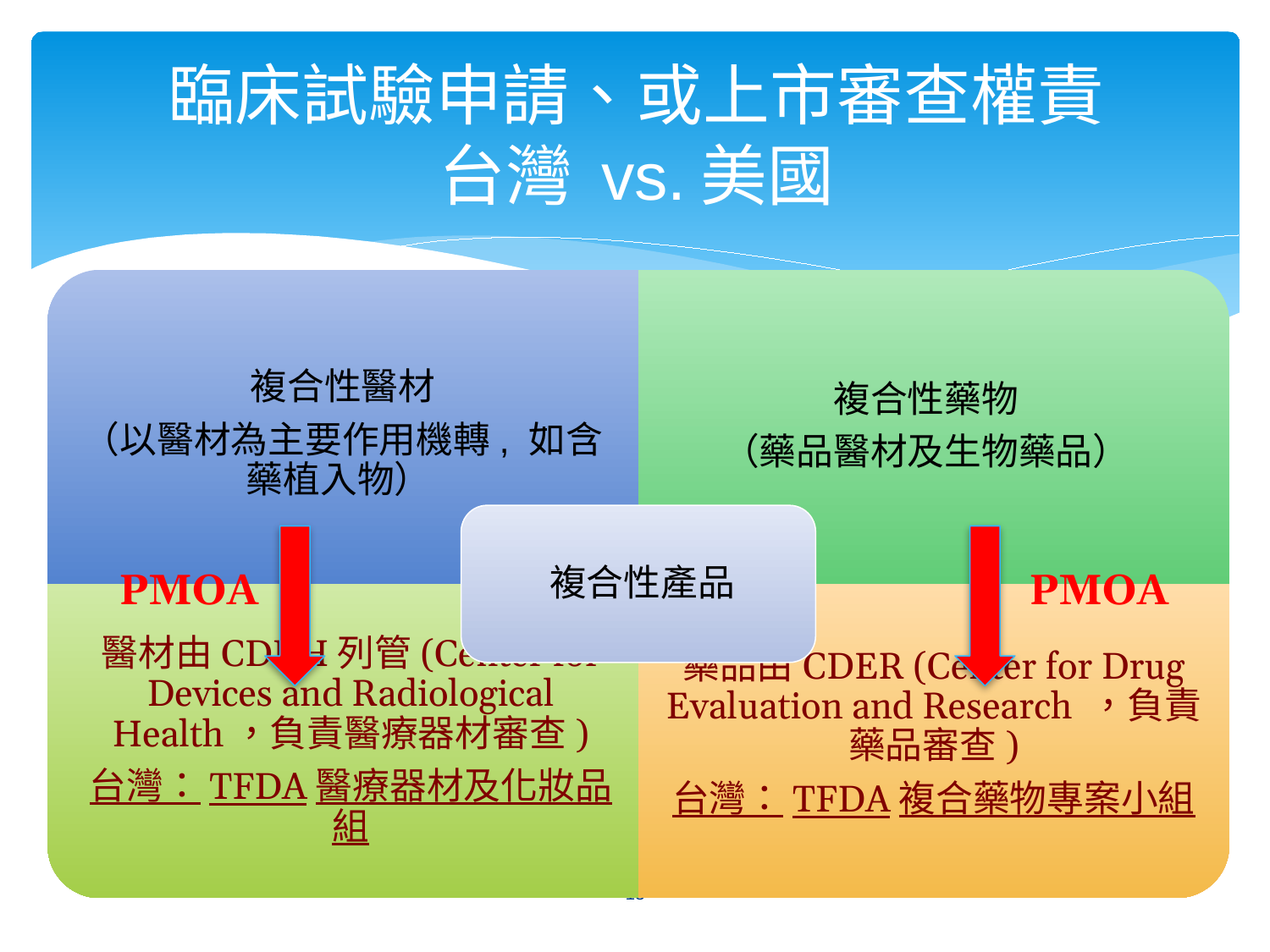

# 臨床試驗申請、或上市審查權責 台灣 vs.美國
複合性醫材
（以醫材為主要作用機轉, 如含藥植入物）
複合性藥物
（藥品醫材及生物藥品）
醫材由CDRH列管(Center for Devices and Radiological Health，負責醫療器材審查)
台灣：TFDA醫療器材及化妝品組
藥品由CDER (Center for Drug Evaluation and Research ，負責藥品審查)
台灣：TFDA複合藥物專案小組
複合性產品

PMOA
PMOA
13